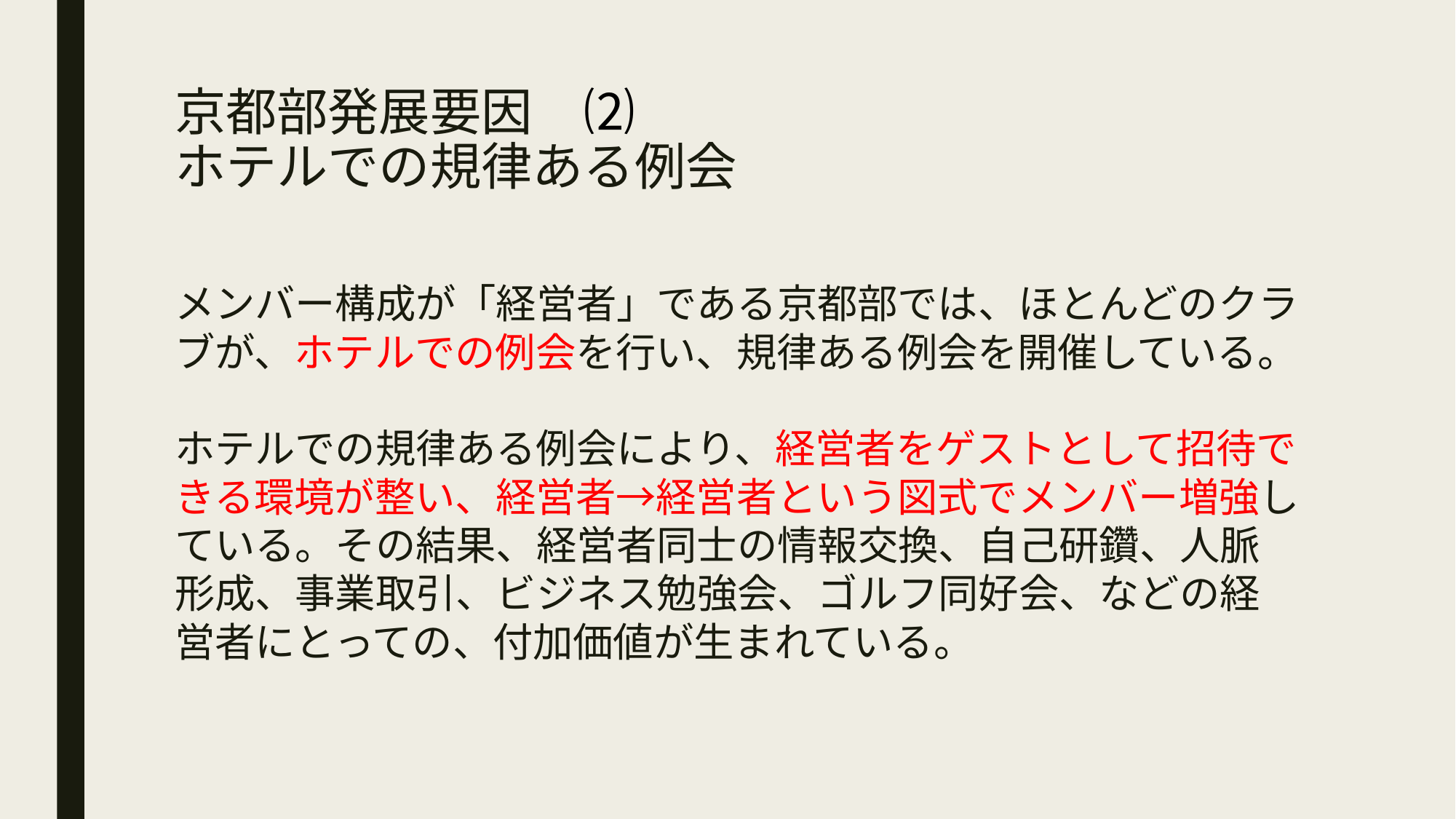

# 京都部発展要因　⑵ ホテルでの規律ある例会
メンバー構成が「経営者」である京都部では、ほとんどのクラブが、ホテルでの例会を行い、規律ある例会を開催している。

ホテルでの規律ある例会により、経営者をゲストとして招待できる環境が整い、経営者→経営者という図式でメンバー増強している。その結果、経営者同士の情報交換、自己研鑽、人脈形成、事業取引、ビジネス勉強会、ゴルフ同好会、などの経営者にとっての、付加価値が生まれている。